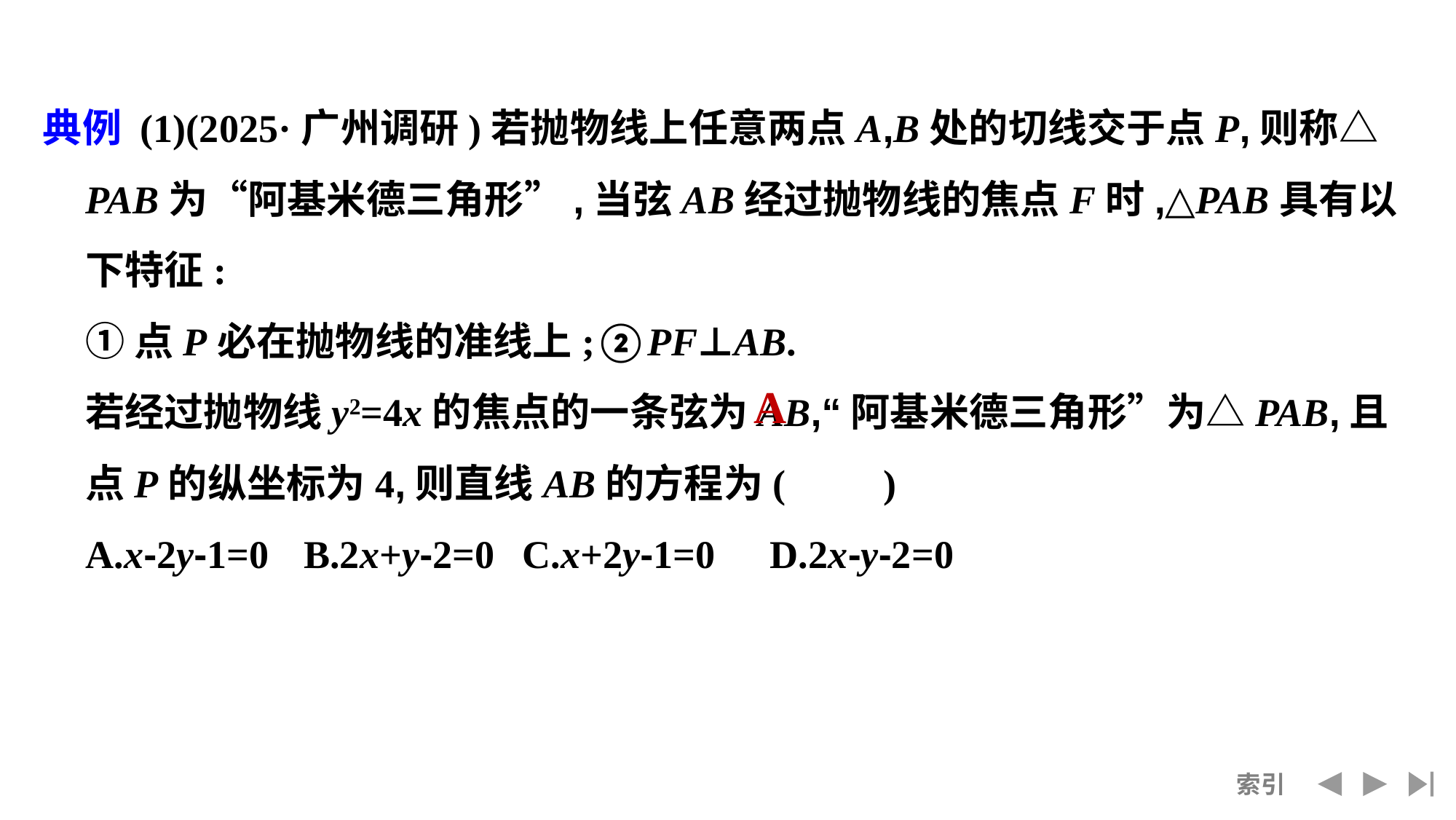

典例 (1)(2025·广州调研)若抛物线上任意两点A,B处的切线交于点P,则称△PAB为“阿基米德三角形”,当弦AB经过抛物线的焦点F时,△PAB具有以下特征:
	①点P必在抛物线的准线上;②PF⊥AB.
	若经过抛物线y2=4x的焦点的一条弦为AB,“阿基米德三角形”为△PAB,且点P的纵坐标为4,则直线AB的方程为(　　)
	A.x-2y-1=0	B.2x+y-2=0	C.x+2y-1=0	   D.2x-y-2=0
A